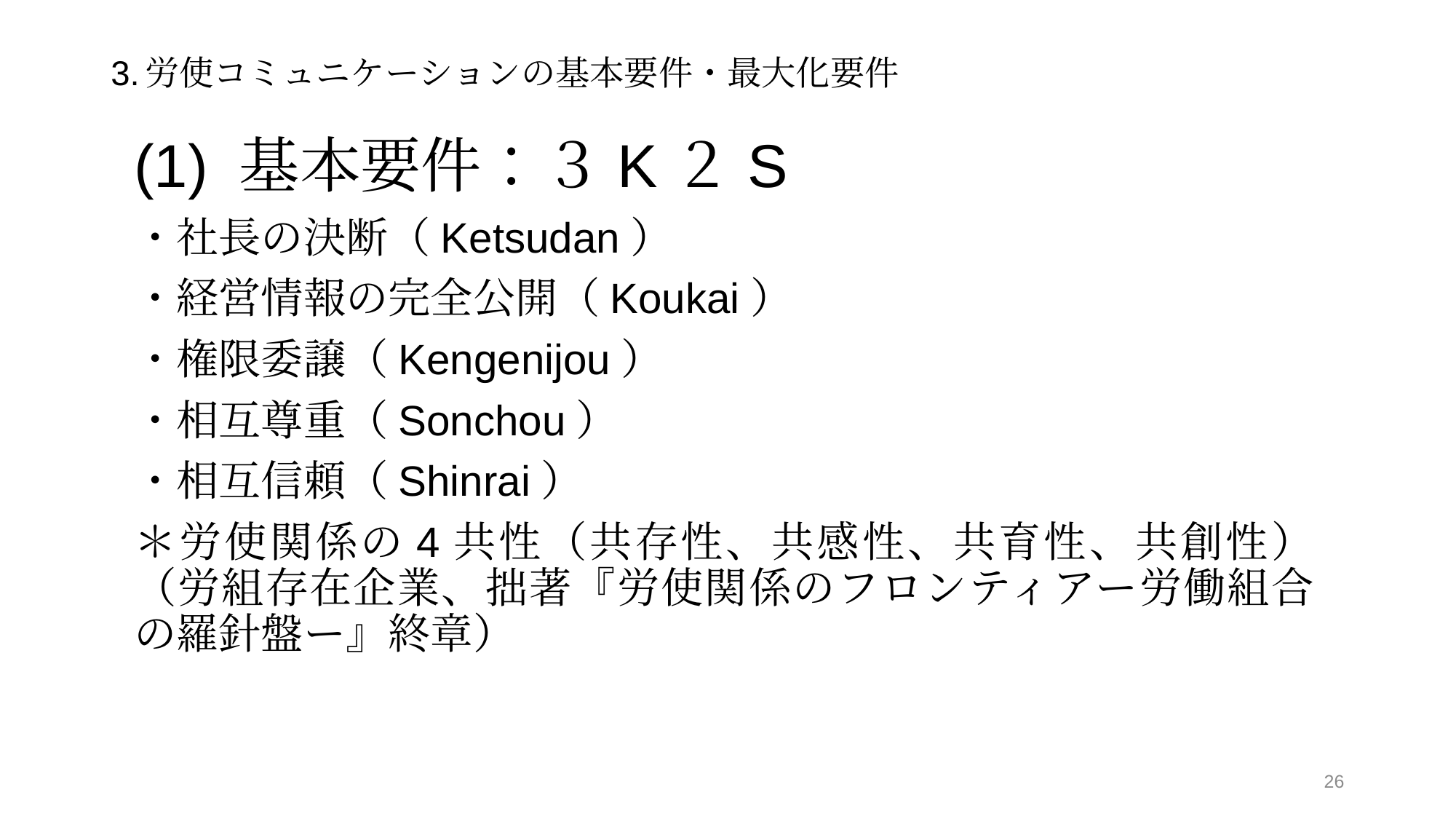

# 3.労使コミュニケーションの基本要件・最大化要件
(1) 基本要件：３K２S
・社長の決断（Ketsudan）
・経営情報の完全公開（Koukai）
・権限委譲（Kengenijou）
・相互尊重（Sonchou）
・相互信頼（Shinrai）
＊労使関係の4共性（共存性、共感性、共育性、共創性）（労組存在企業、拙著『労使関係のフロンティアー労働組合の羅針盤ー』終章）

26